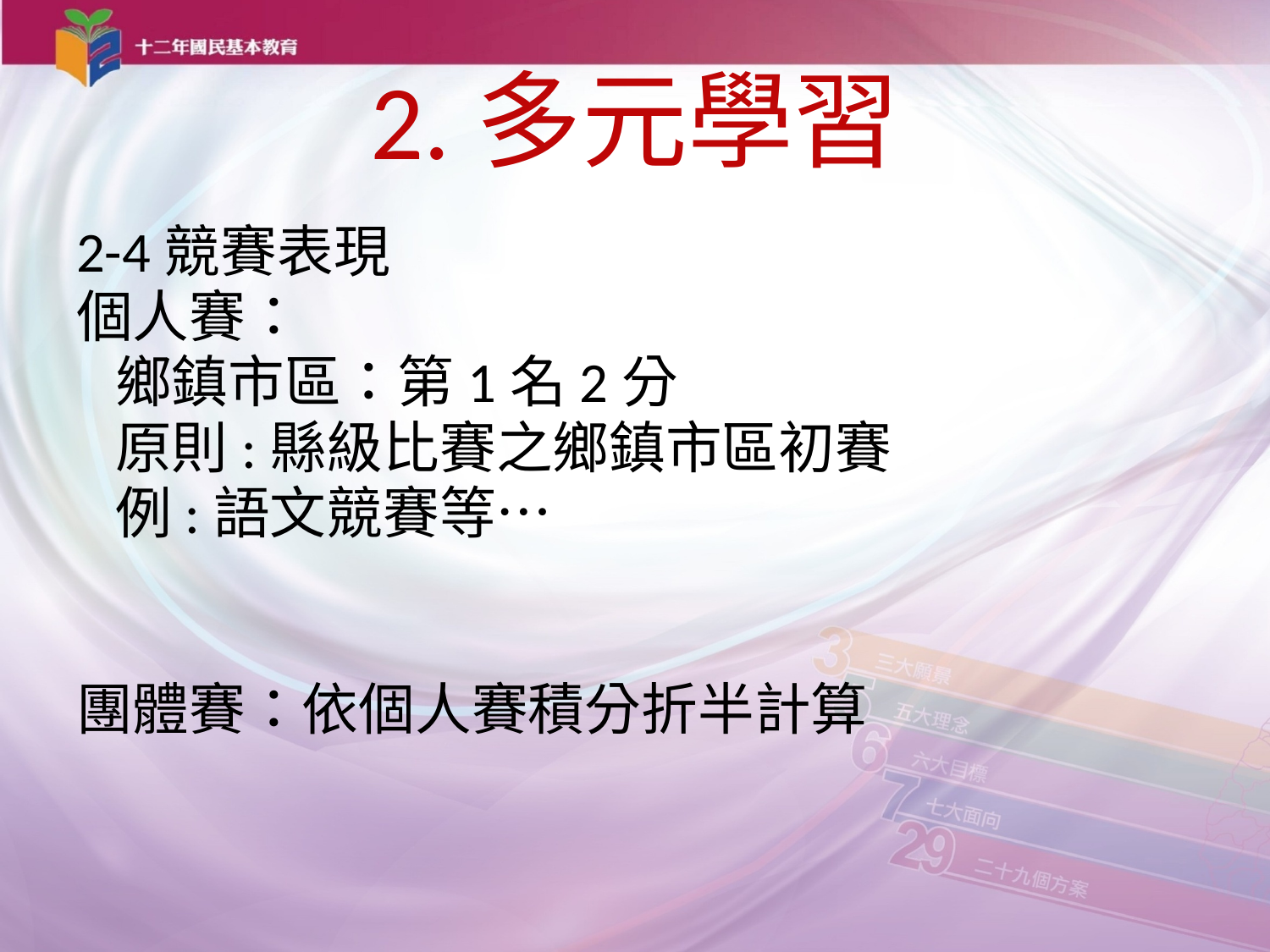

# 2.多元學習
2-4競賽表現
個人賽：
  鄉鎮市區：第1名2分
  原則:縣級比賽之鄉鎮市區初賽
  例:語文競賽等…

團體賽：依個人賽積分折半計算